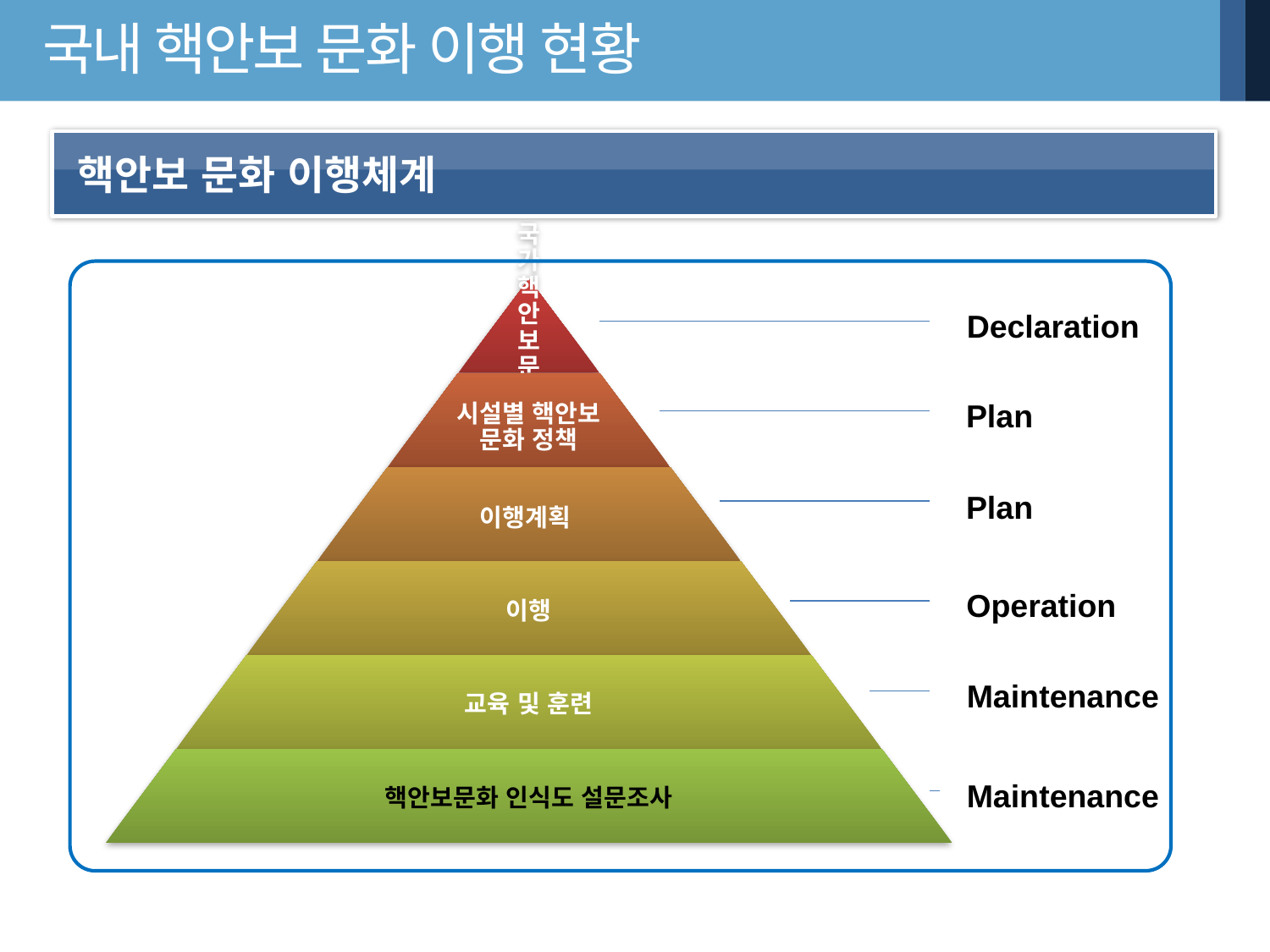

국내 핵안보 문화 이행 현황

핵안보 문화 이행체계

국가 핵안보문화 정책
시설별 핵안보 문화 정책
이행계획
이행
교육 및 훈련
핵안보문화 인식도 설문조사
Declaration
Plan
Plan
Operation
Maintenance
Maintenance